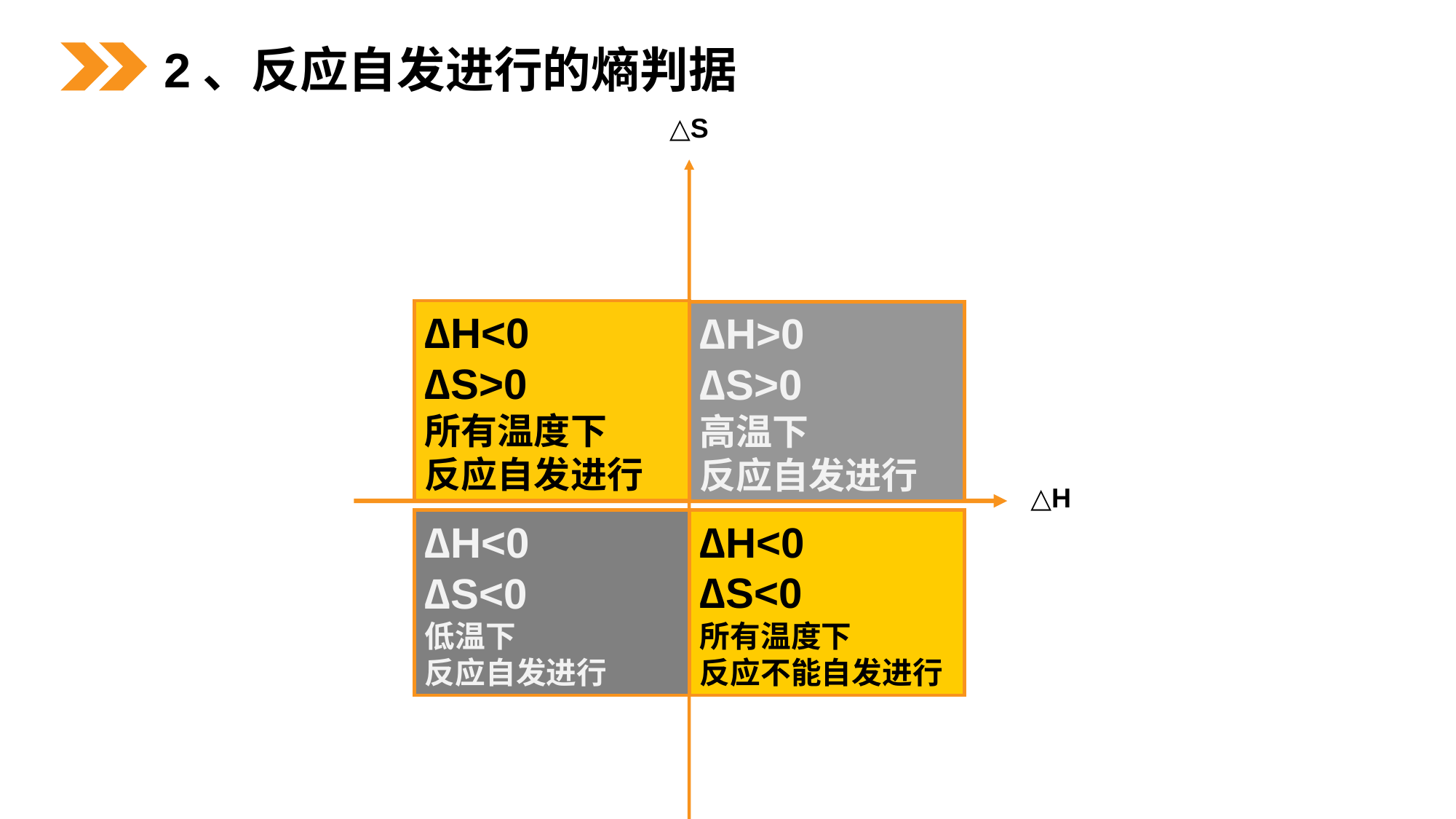

2、反应自发进行的熵判据
△S

∆H<0
∆S>0
所有温度下
反应自发进行
∆H>0
∆S>0
高温下
反应自发进行

△H

∆H<0
∆S<0
所有温度下
反应不能自发进行
∆H<0
∆S<0
低温下
反应自发进行